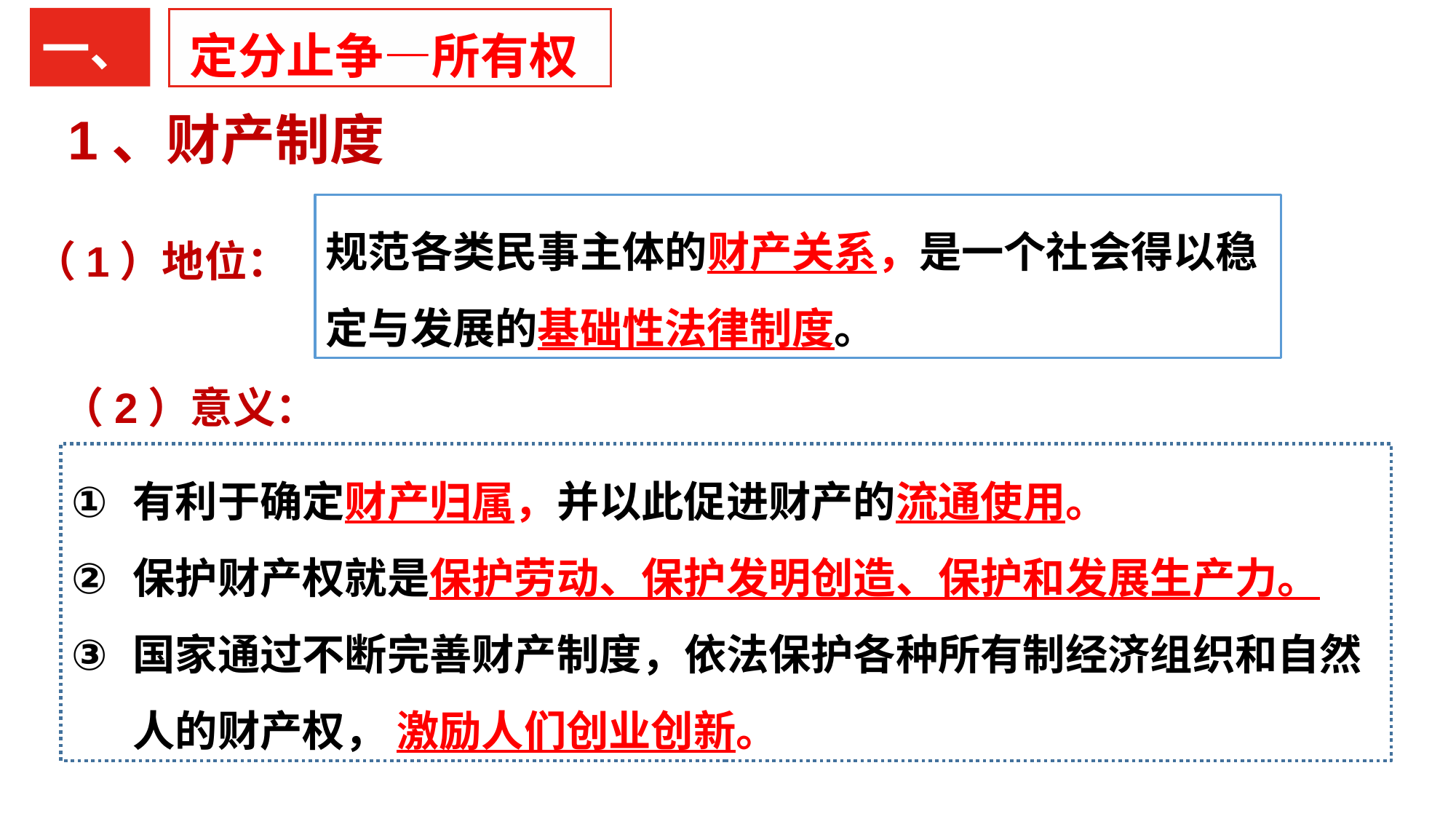

一、
定分止争—所有权

1、财产制度
规范各类民事主体的财产关系，是一个社会得以稳定与发展的基础性法律制度。
（1）地位：
 （2）意义：
有利于确定财产归属，并以此促进财产的流通使用。
保护财产权就是保护劳动、保护发明创造、保护和发展生产力。
国家通过不断完善财产制度，依法保护各种所有制经济组织和自然人的财产权， 激励人们创业创新。